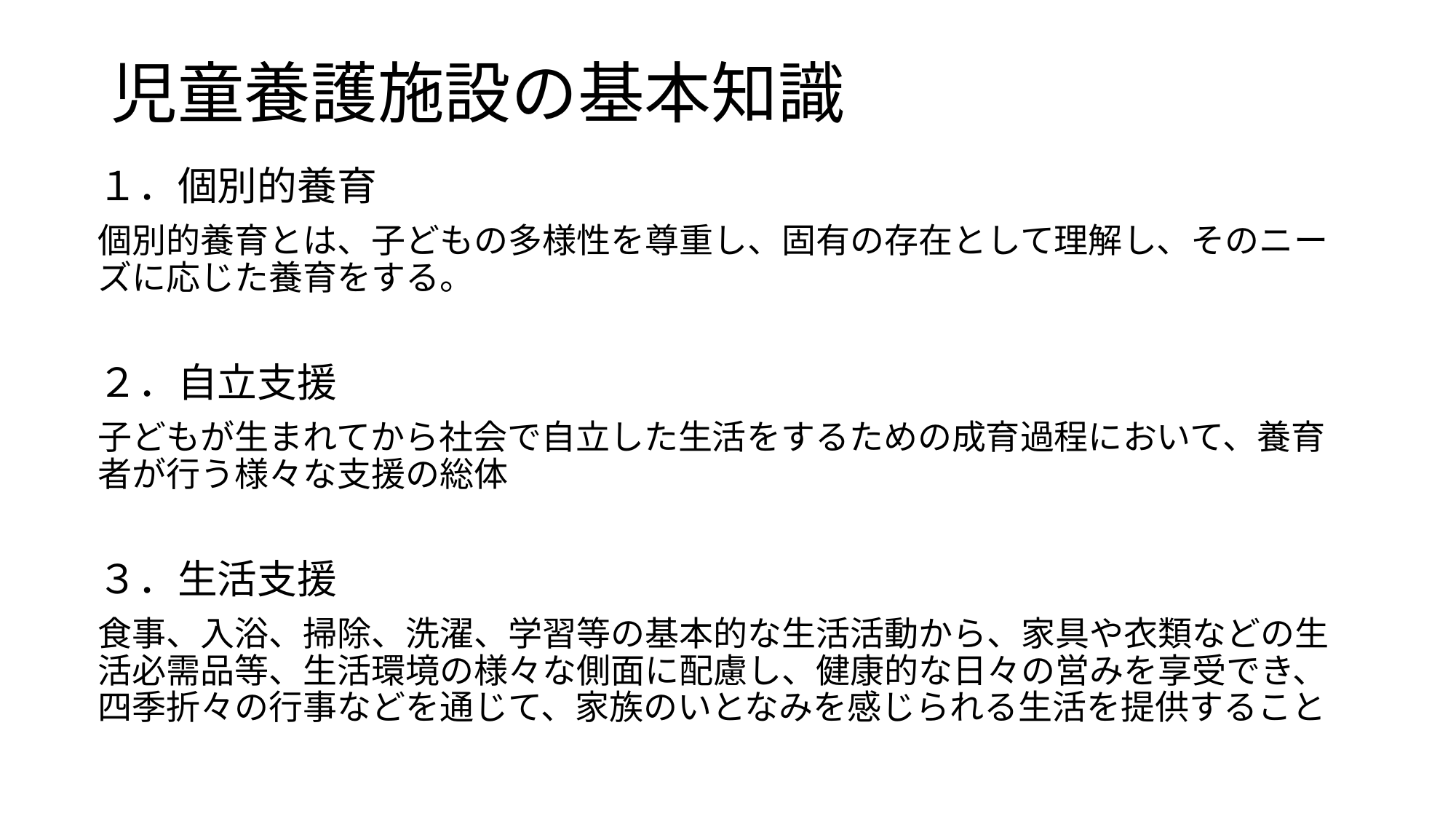

# 児童養護施設の基本知識
１．個別的養育
個別的養育とは、子どもの多様性を尊重し、固有の存在として理解し、そのニーズに応じた養育をする。

２．自立支援
子どもが生まれてから社会で自立した生活をするための成育過程において、養育者が行う様々な支援の総体

３．生活支援
食事、入浴、掃除、洗濯、学習等の基本的な生活活動から、家具や衣類などの生活必需品等、生活環境の様々な側面に配慮し、健康的な日々の営みを享受でき、四季折々の行事などを通じて、家族のいとなみを感じられる生活を提供すること